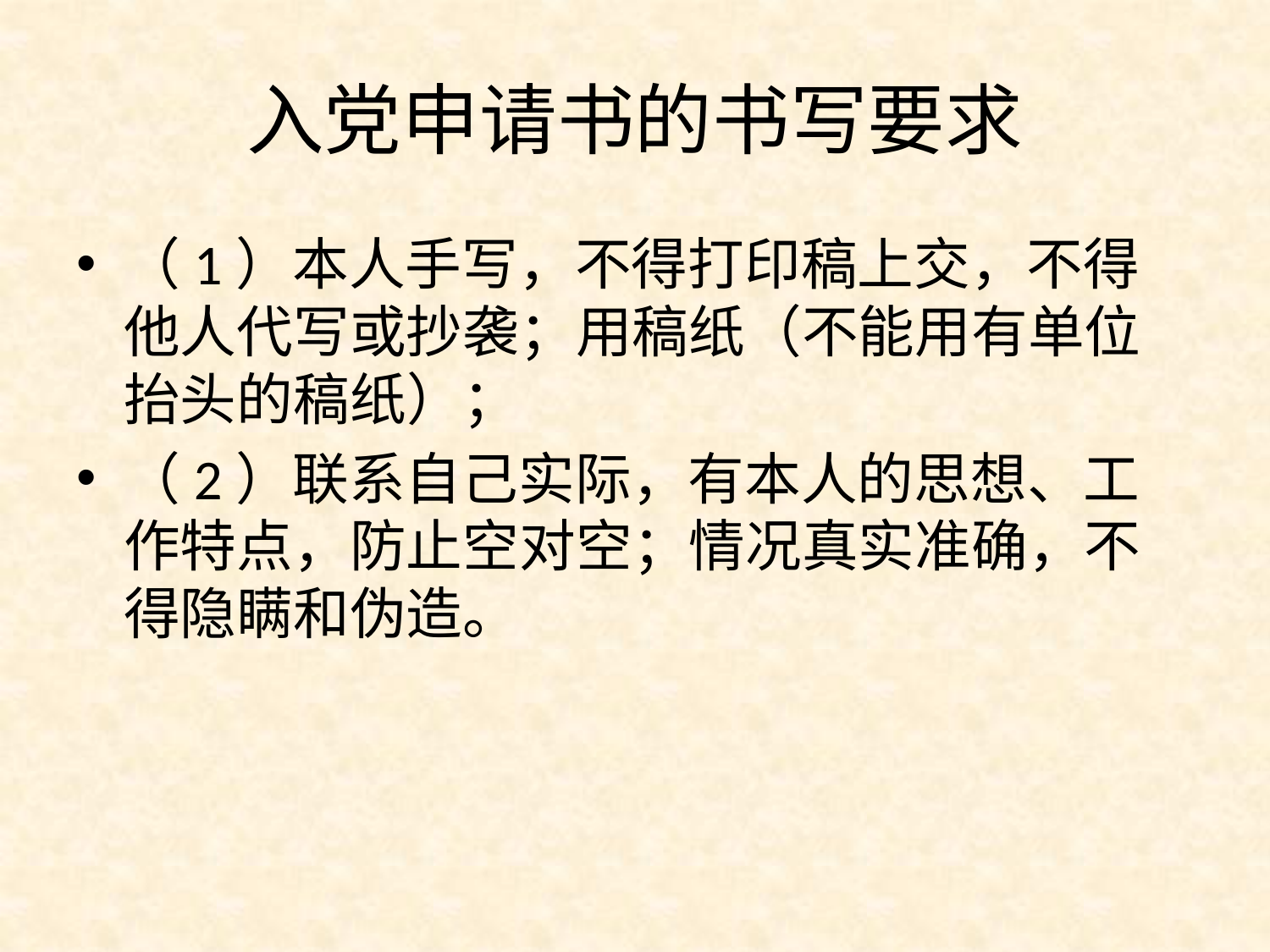

# 入党申请书的书写要求
（1）本人手写，不得打印稿上交，不得他人代写或抄袭；用稿纸（不能用有单位抬头的稿纸）；
（2）联系自己实际，有本人的思想、工作特点，防止空对空；情况真实准确，不得隐瞒和伪造。